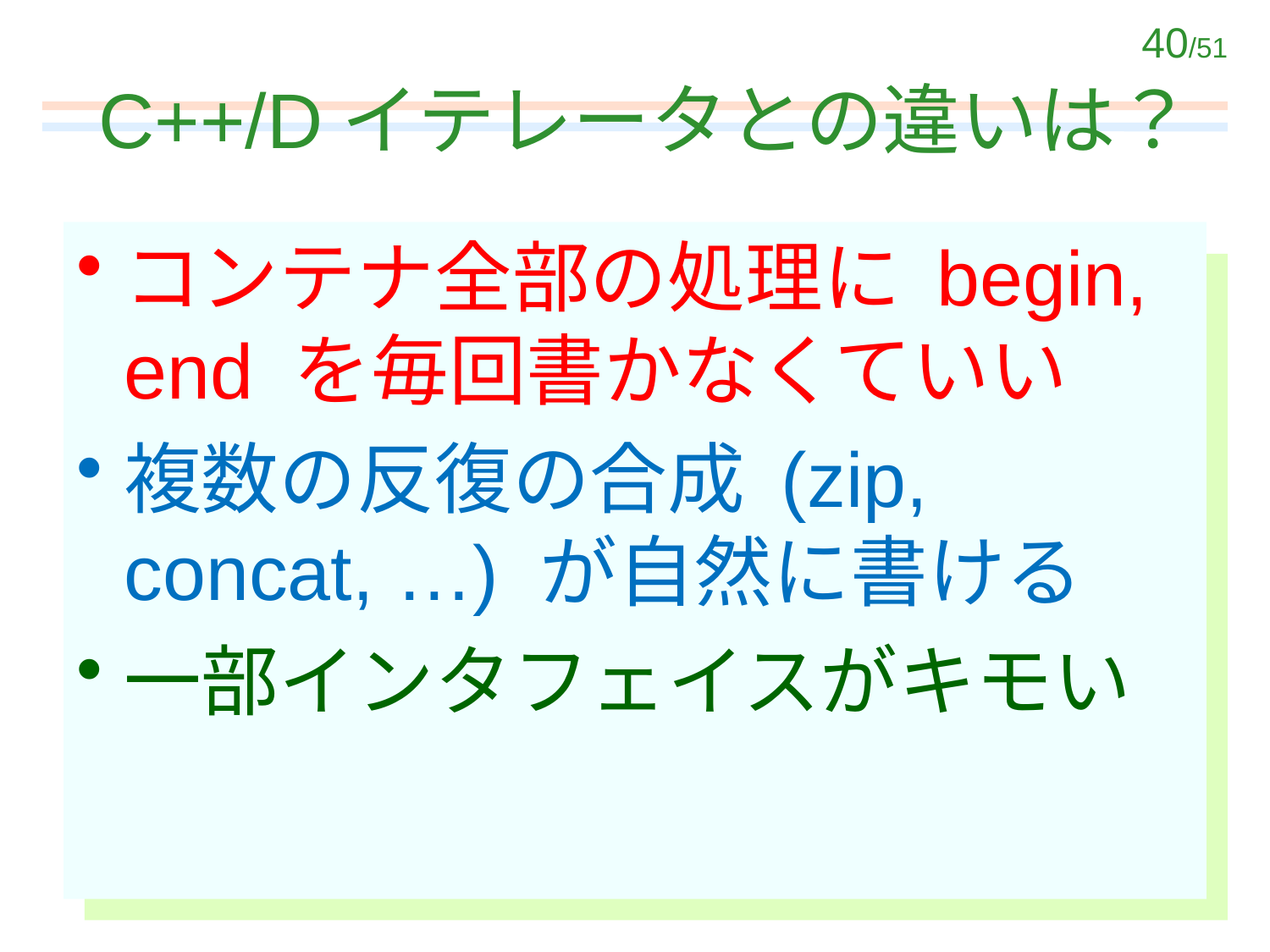

# C++/Dイテレータとの違いは？
コンテナ全部の処理に begin, end を毎回書かなくていい
複数の反復の合成 (zip, concat, …) が自然に書ける
一部インタフェイスがキモい